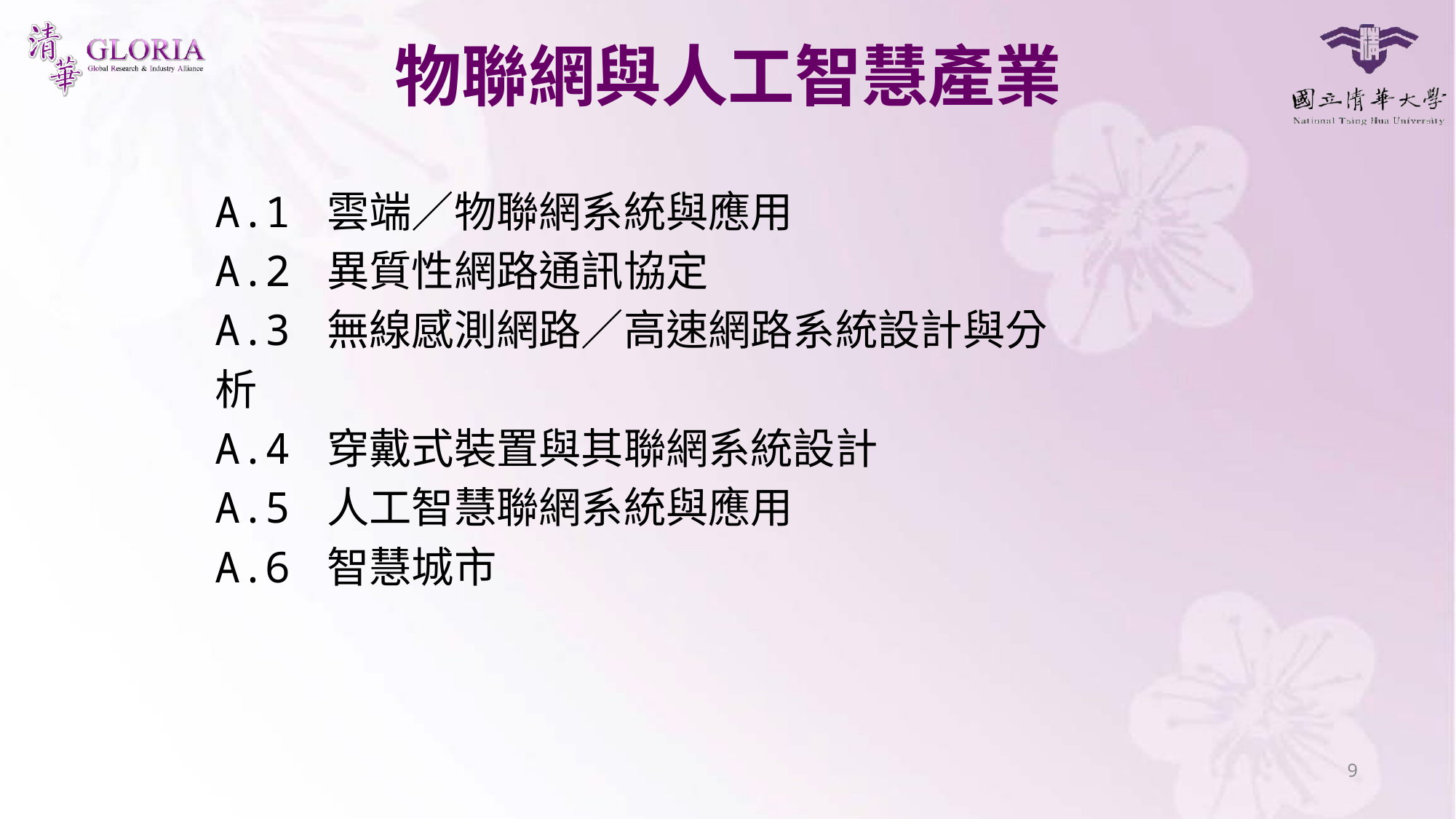

物聯網與人工智慧產業
A.1 雲端／物聯網系統與應用
A.2 異質性網路通訊協定
A.3 無線感測網路／高速網路系統設計與分析
A.4 穿戴式裝置與其聯網系統設計
A.5 人工智慧聯網系統與應用
A.6 智慧城市
9